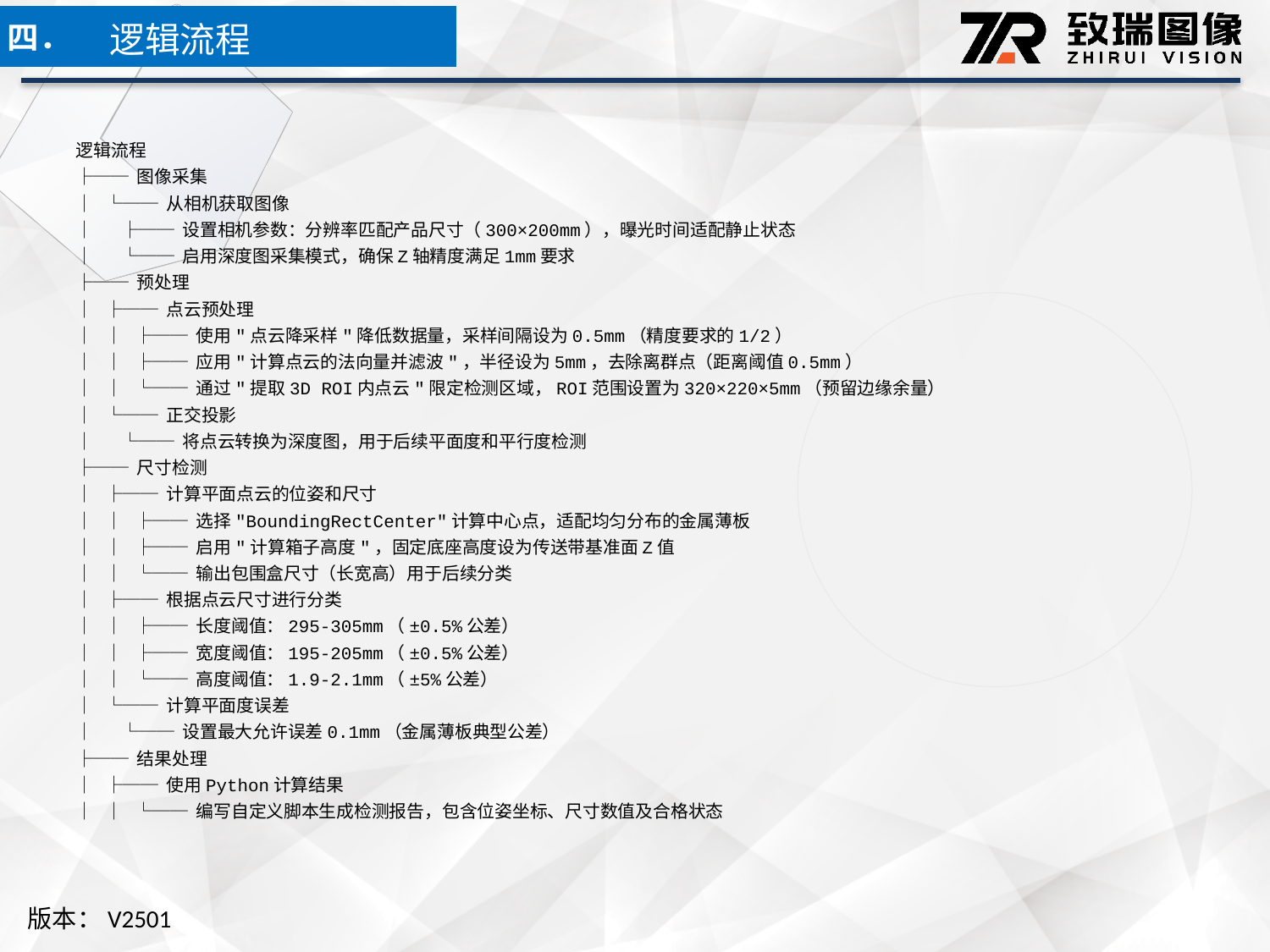

逻辑流程
四．

逻辑流程
├── 图像采集
│   └── 从相机获取图像
│       ├── 设置相机参数：分辨率匹配产品尺寸（300×200mm），曝光时间适配静止状态
│       └── 启用深度图采集模式，确保Z轴精度满足1mm要求
├── 预处理
│   ├── 点云预处理
│   │   ├── 使用"点云降采样"降低数据量，采样间隔设为0.5mm（精度要求的1/2）
│   │   ├── 应用"计算点云的法向量并滤波"，半径设为5mm，去除离群点（距离阈值0.5mm）
│   │   └── 通过"提取3D ROI内点云"限定检测区域，ROI范围设置为320×220×5mm（预留边缘余量）
│   └── 正交投影
│       └── 将点云转换为深度图，用于后续平面度和平行度检测
├── 尺寸检测
│   ├── 计算平面点云的位姿和尺寸
│   │   ├── 选择"BoundingRectCenter"计算中心点，适配均匀分布的金属薄板
│   │   ├── 启用"计算箱子高度"，固定底座高度设为传送带基准面Z值
│   │   └── 输出包围盒尺寸（长宽高）用于后续分类
│   ├── 根据点云尺寸进行分类
│   │   ├── 长度阈值：295-305mm（±0.5%公差）
│   │   ├── 宽度阈值：195-205mm（±0.5%公差）
│   │   └── 高度阈值：1.9-2.1mm（±5%公差）
│   └── 计算平面度误差
│       └── 设置最大允许误差0.1mm（金属薄板典型公差）
├── 结果处理
│   ├── 使用Python计算结果
│   │   └── 编写自定义脚本生成检测报告，包含位姿坐标、尺寸数值及合格状态